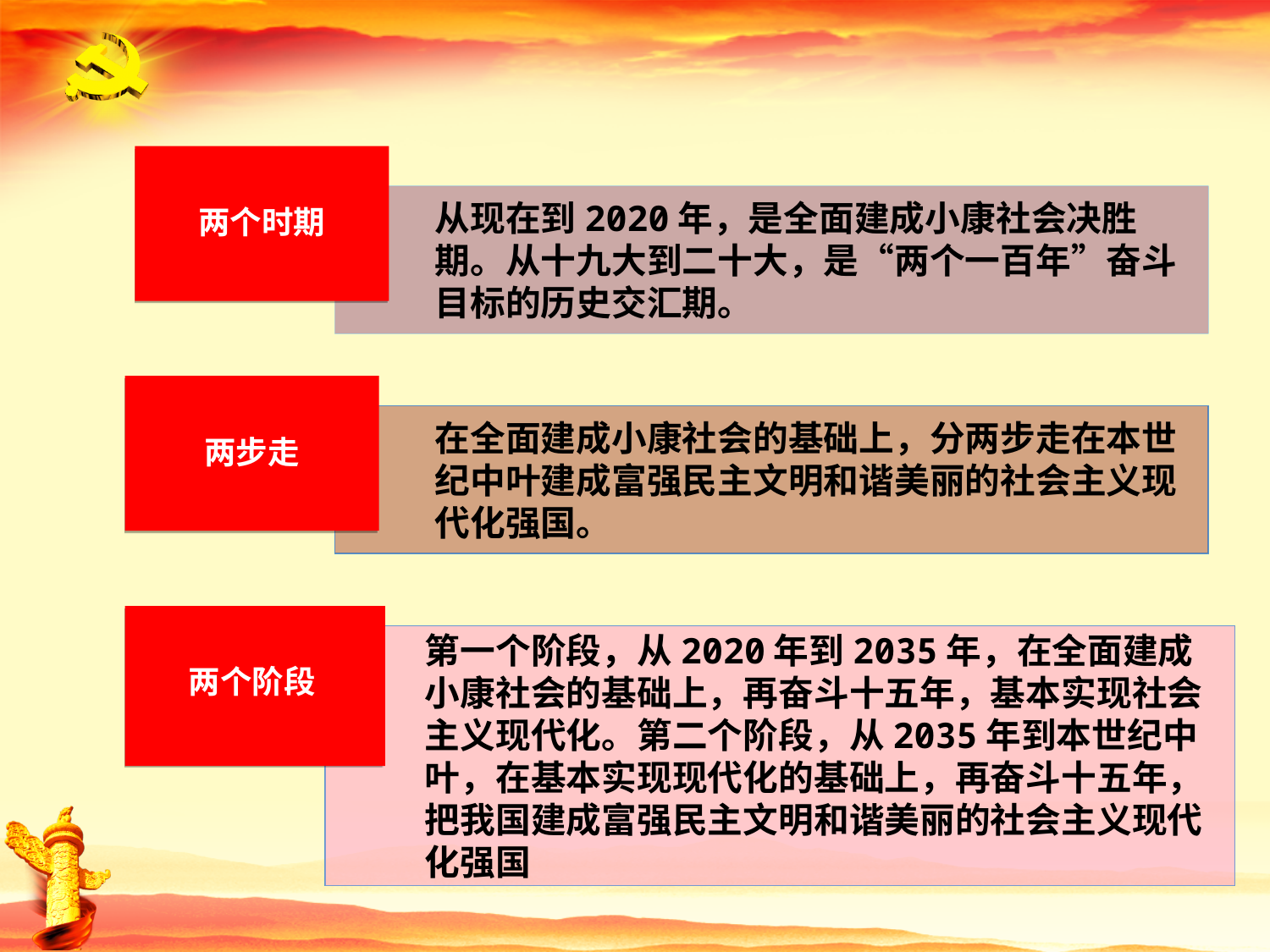

从现在到2020年，是全面建成小康社会决胜期。从十九大到二十大，是“两个一百年”奋斗目标的历史交汇期。
两个时期

在全面建成小康社会的基础上，分两步走在本世纪中叶建成富强民主文明和谐美丽的社会主义现代化强国。
两步走

第一个阶段，从2020年到2035年，在全面建成小康社会的基础上，再奋斗十五年，基本实现社会主义现代化。第二个阶段，从2035年到本世纪中叶，在基本实现现代化的基础上，再奋斗十五年，把我国建成富强民主文明和谐美丽的社会主义现代化强国
两个阶段